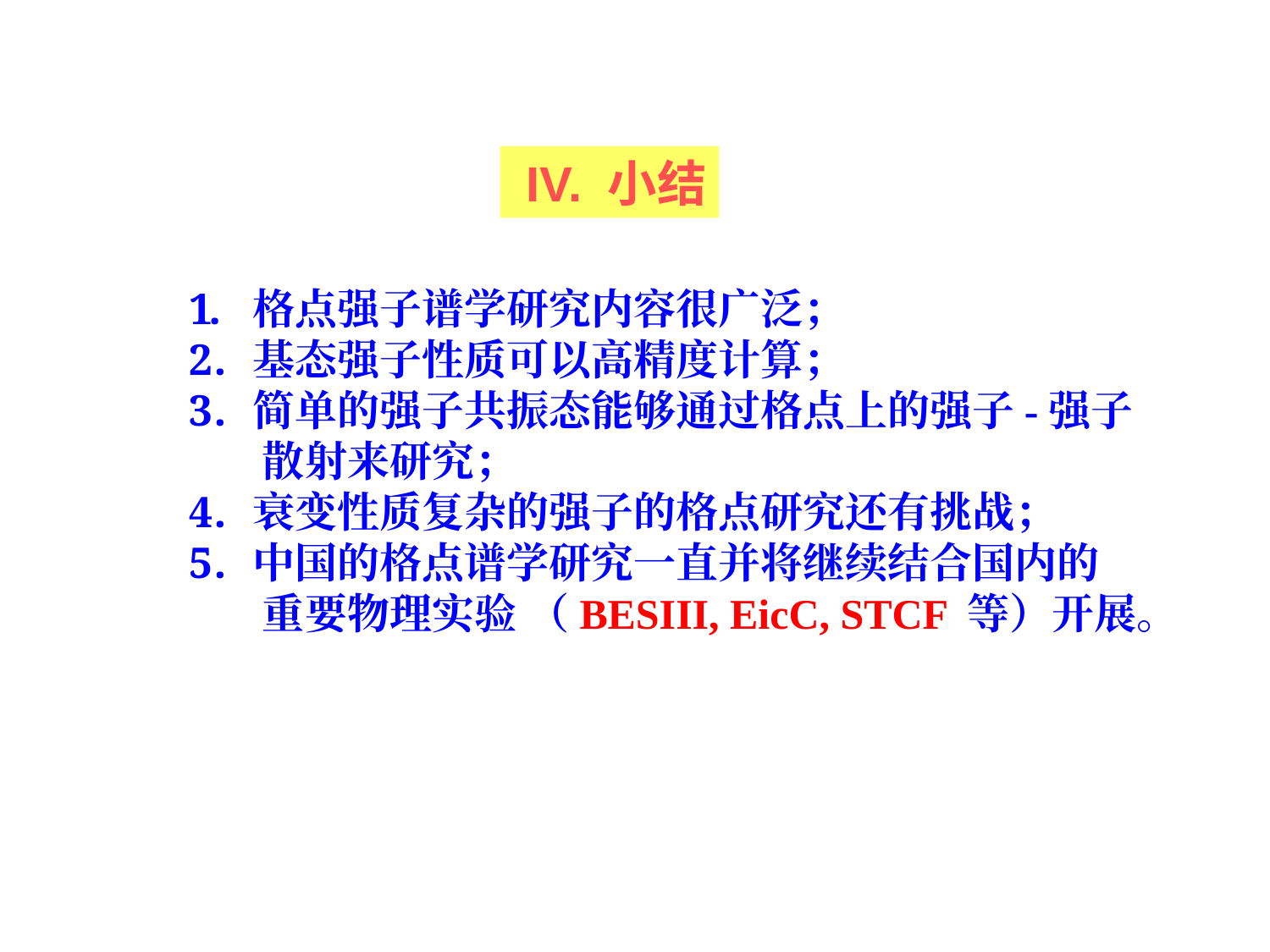

IV. 小结
格点强子谱学研究内容很广泛；
基态强子性质可以高精度计算；
简单的强子共振态能够通过格点上的强子-强子
      散射来研究；
衰变性质复杂的强子的格点研究还有挑战；
中国的格点谱学研究一直并将继续结合国内的
      重要物理实验 （BESIII, EicC, STCF 等）开展。